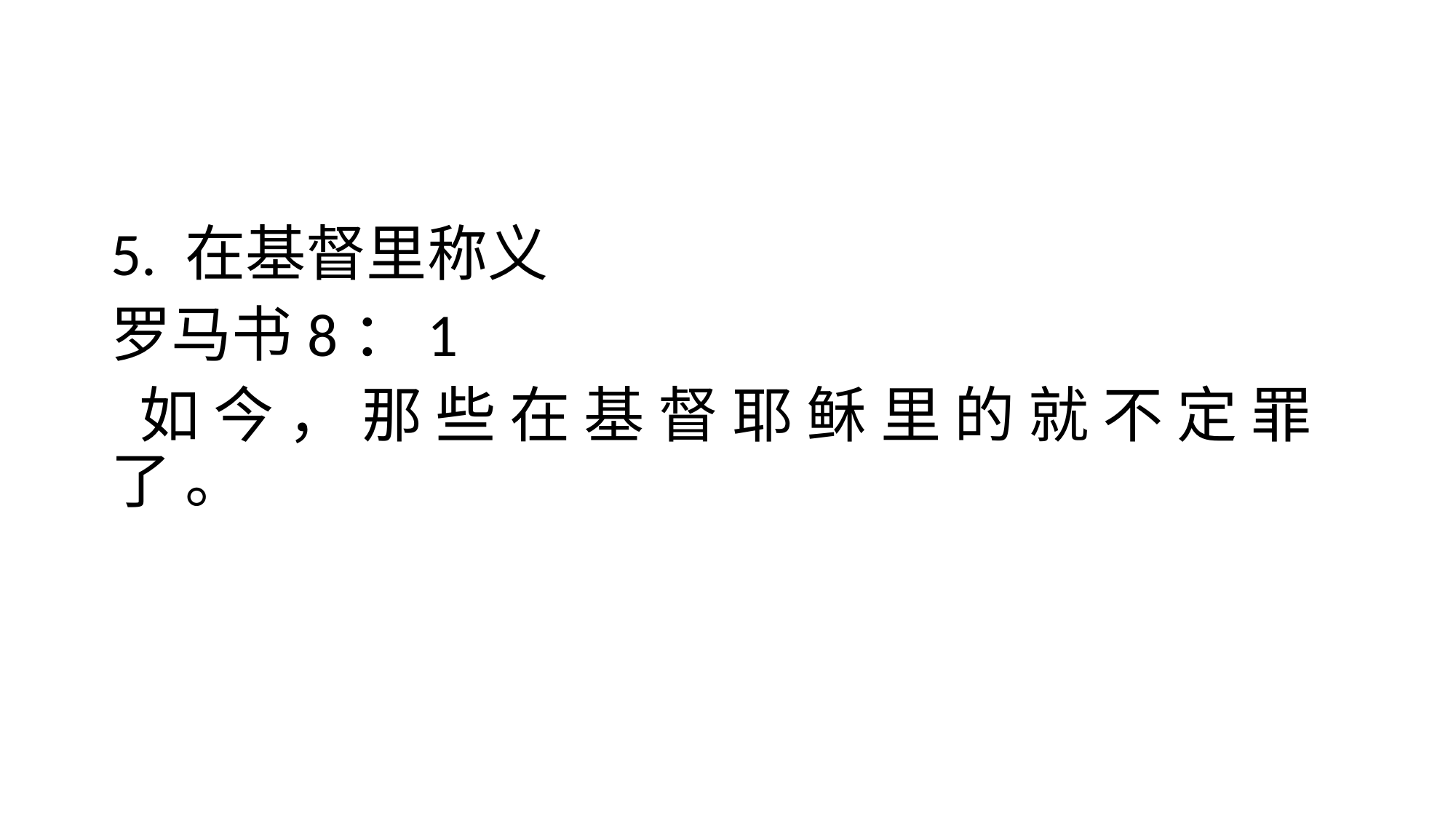

#
5. 在基督里称义
罗马书8：1
 如 今 ， 那 些 在 基 督 耶 稣 里 的 就 不 定 罪 了 。